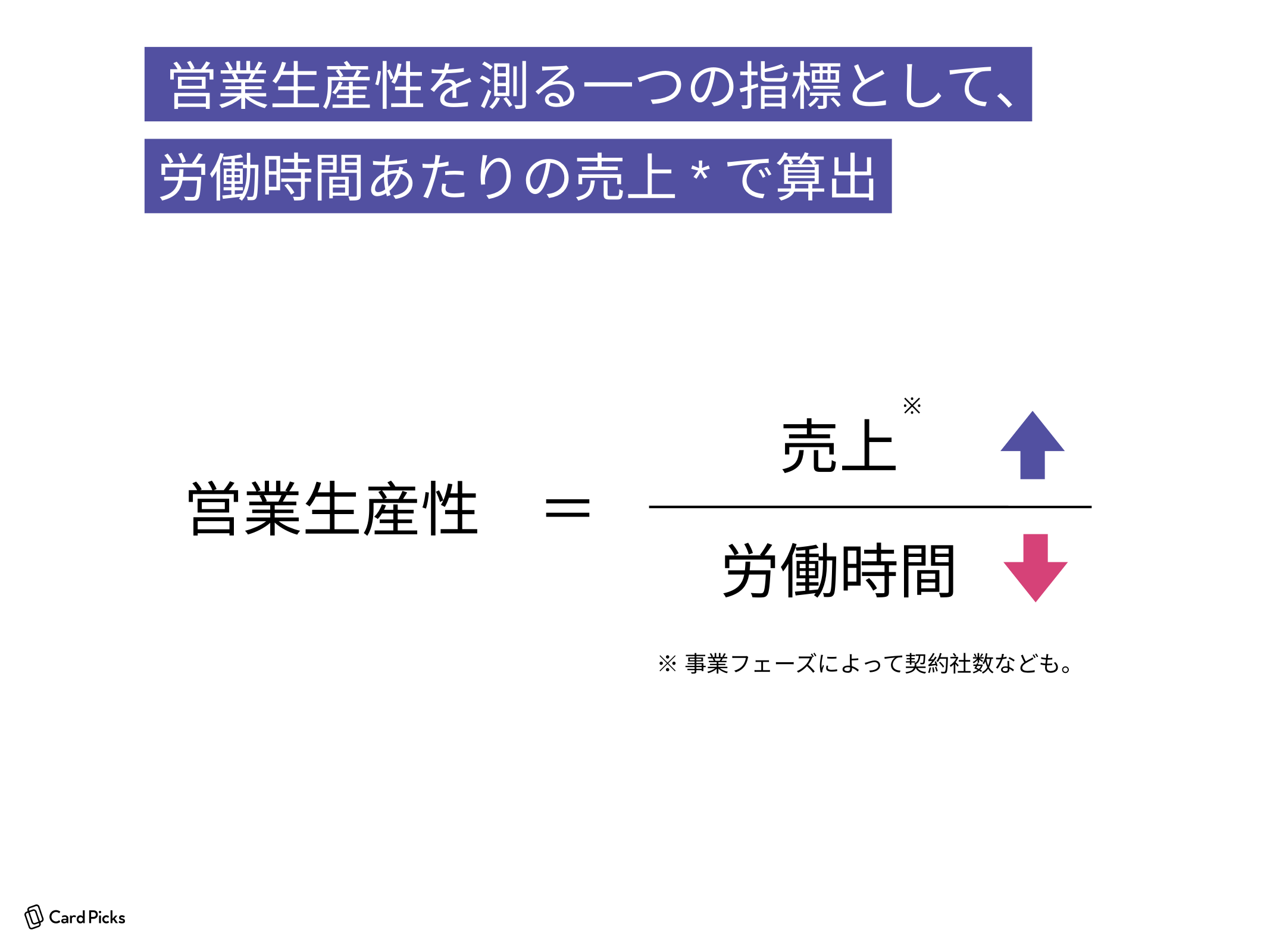

営業生産性を測る一つの指標として、

労働時間あたりの売上*で算出
※
売上

営業生産性
＝

労働時間

※事業フェーズによって契約社数なども。
3